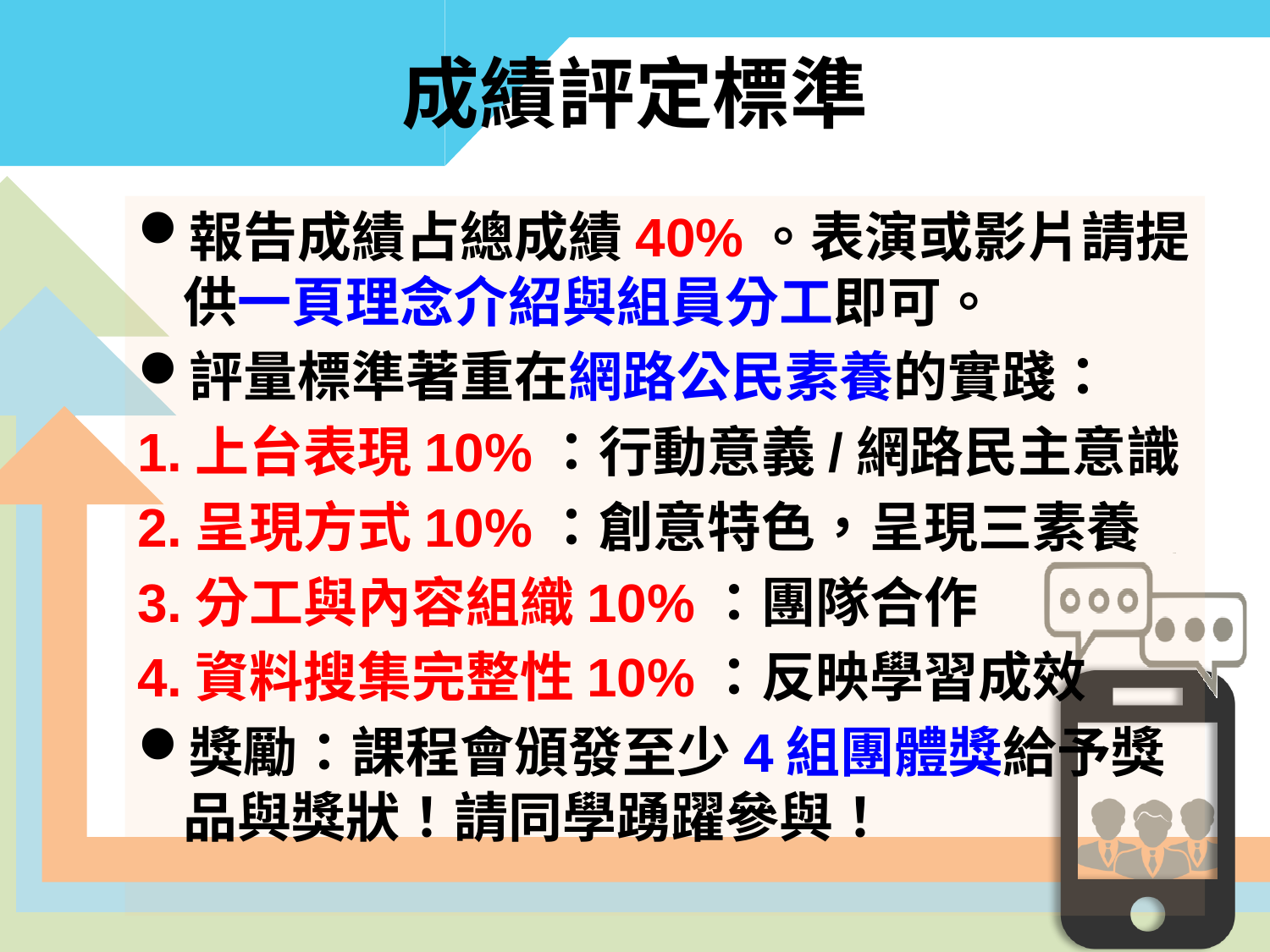

# 成績評定標準
報告成績占總成績40%。表演或影片請提供一頁理念介紹與組員分工即可。
評量標準著重在網路公民素養的實踐：
1.上台表現10%：行動意義/網路民主意識
2.呈現方式10%：創意特色，呈現三素養
3.分工與內容組織10%：團隊合作
4.資料搜集完整性10%：反映學習成效
獎勵：課程會頒發至少4組團體獎給予獎品與獎狀！請同學踴躍參與！